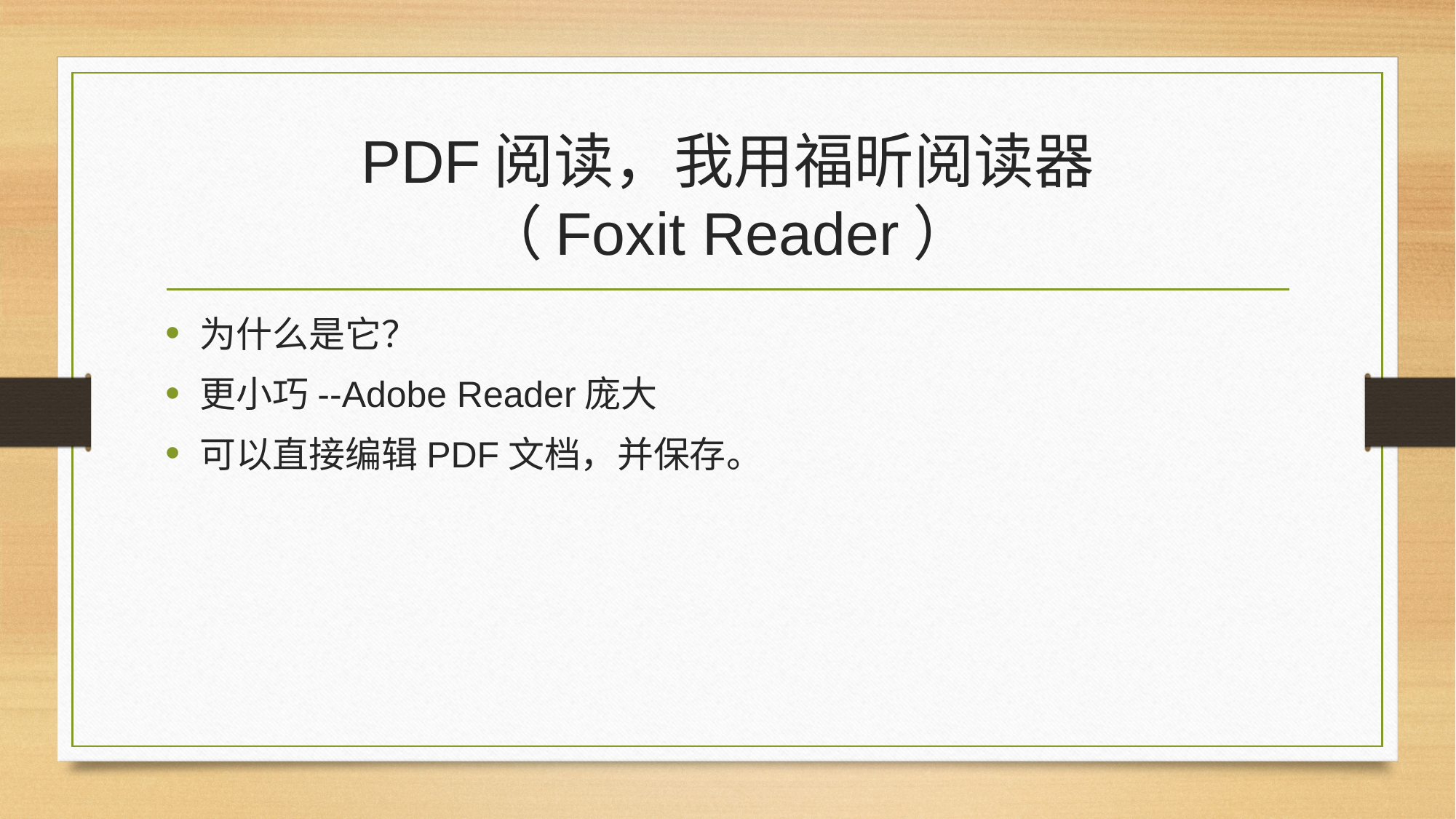

# PDF阅读，我用福昕阅读器 （Foxit Reader）
为什么是它？
更小巧--Adobe Reader庞大
可以直接编辑PDF文档，并保存。